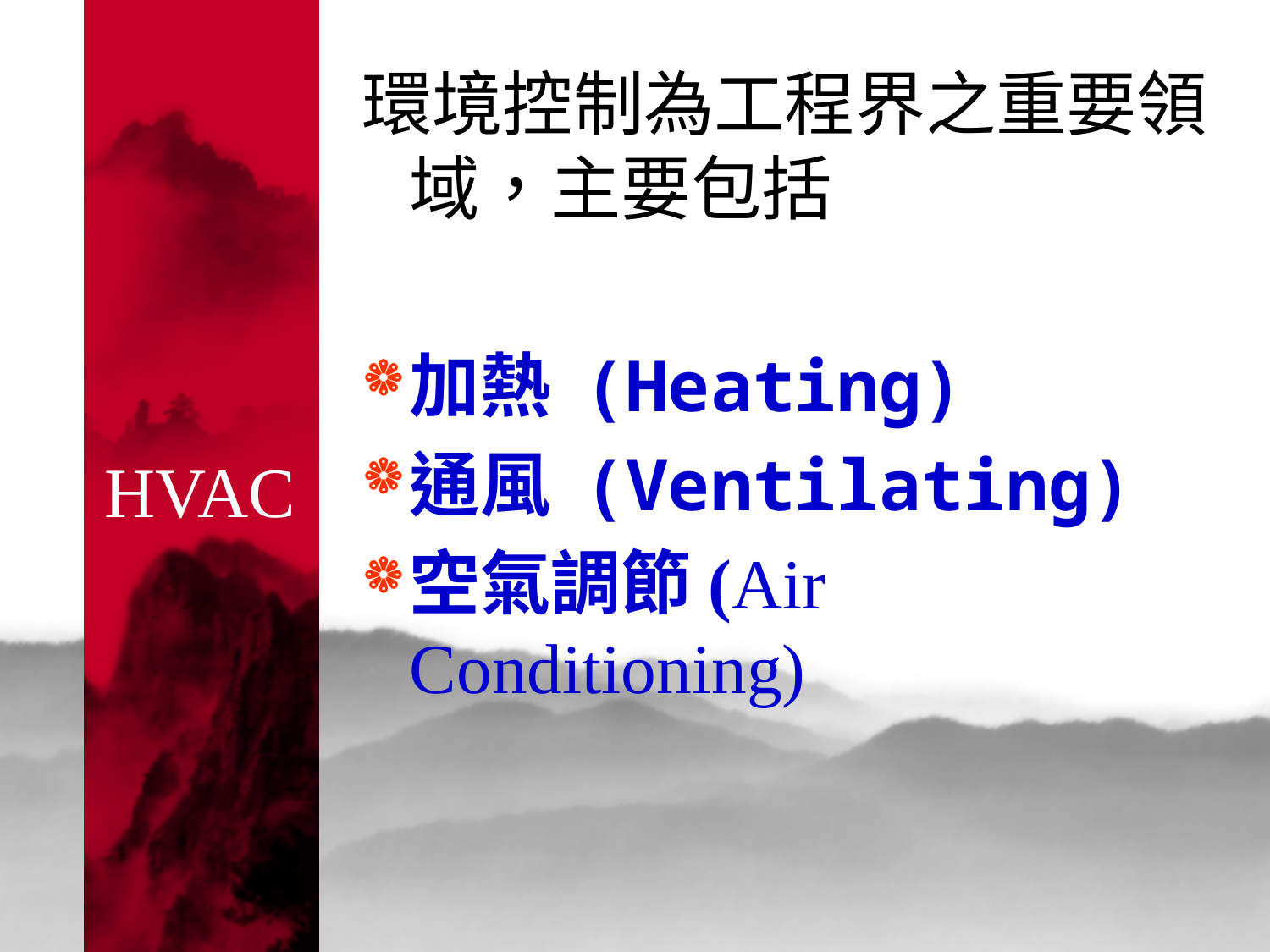

環境控制為工程界之重要領域，主要包括

加熱 (Heating)
通風 (Ventilating)
空氣調節(Air Conditioning)

# HVAC